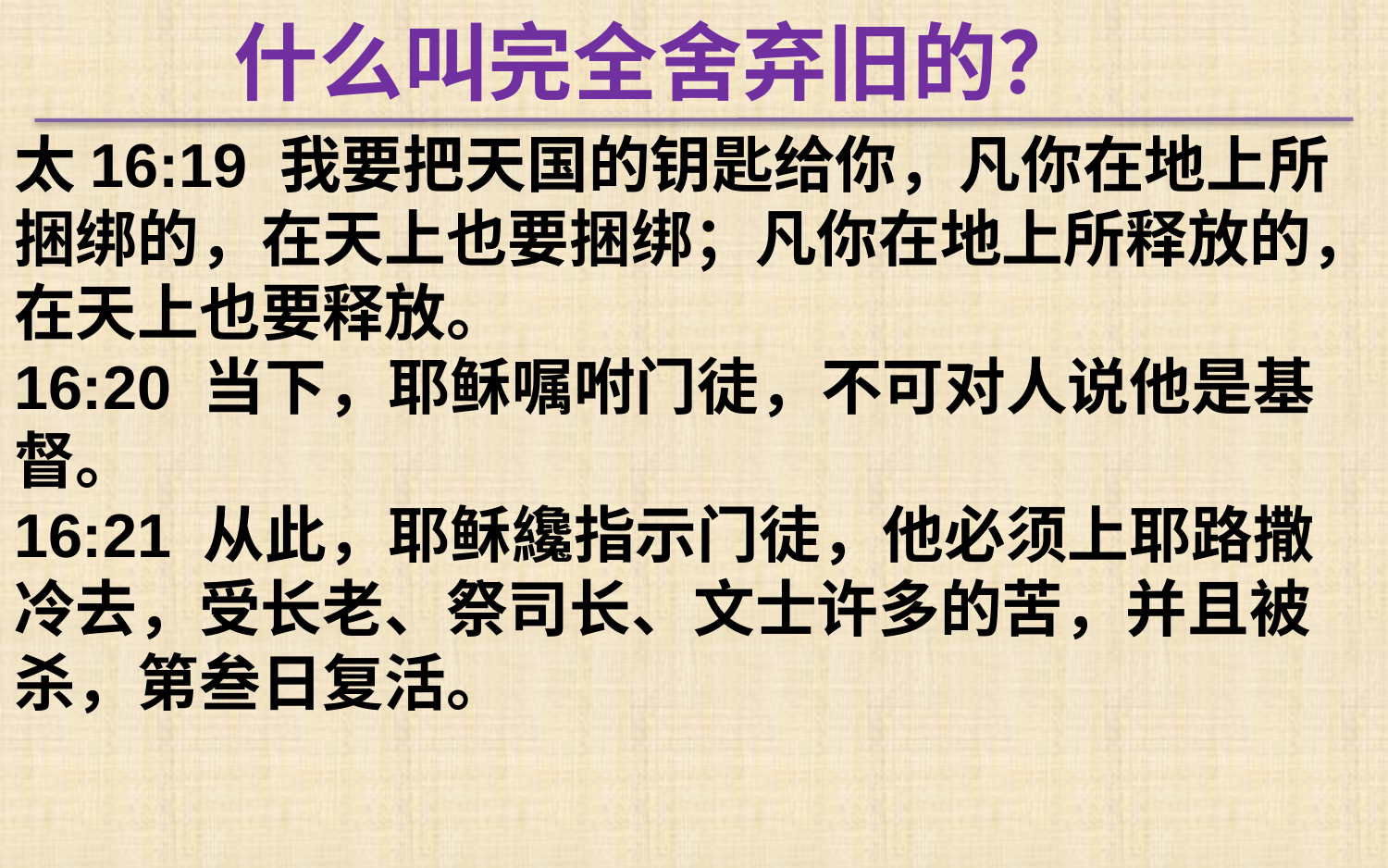

什么叫完全舍弃旧的？
太16:19 我要把天国的钥匙给你，凡你在地上所捆绑的，在天上也要捆绑；凡你在地上所释放的，在天上也要释放。
16:20 当下，耶稣嘱咐门徒，不可对人说他是基督。
16:21 从此，耶稣纔指示门徒，他必须上耶路撒冷去，受长老、祭司长、文士许多的苦，并且被杀，第叁日复活。